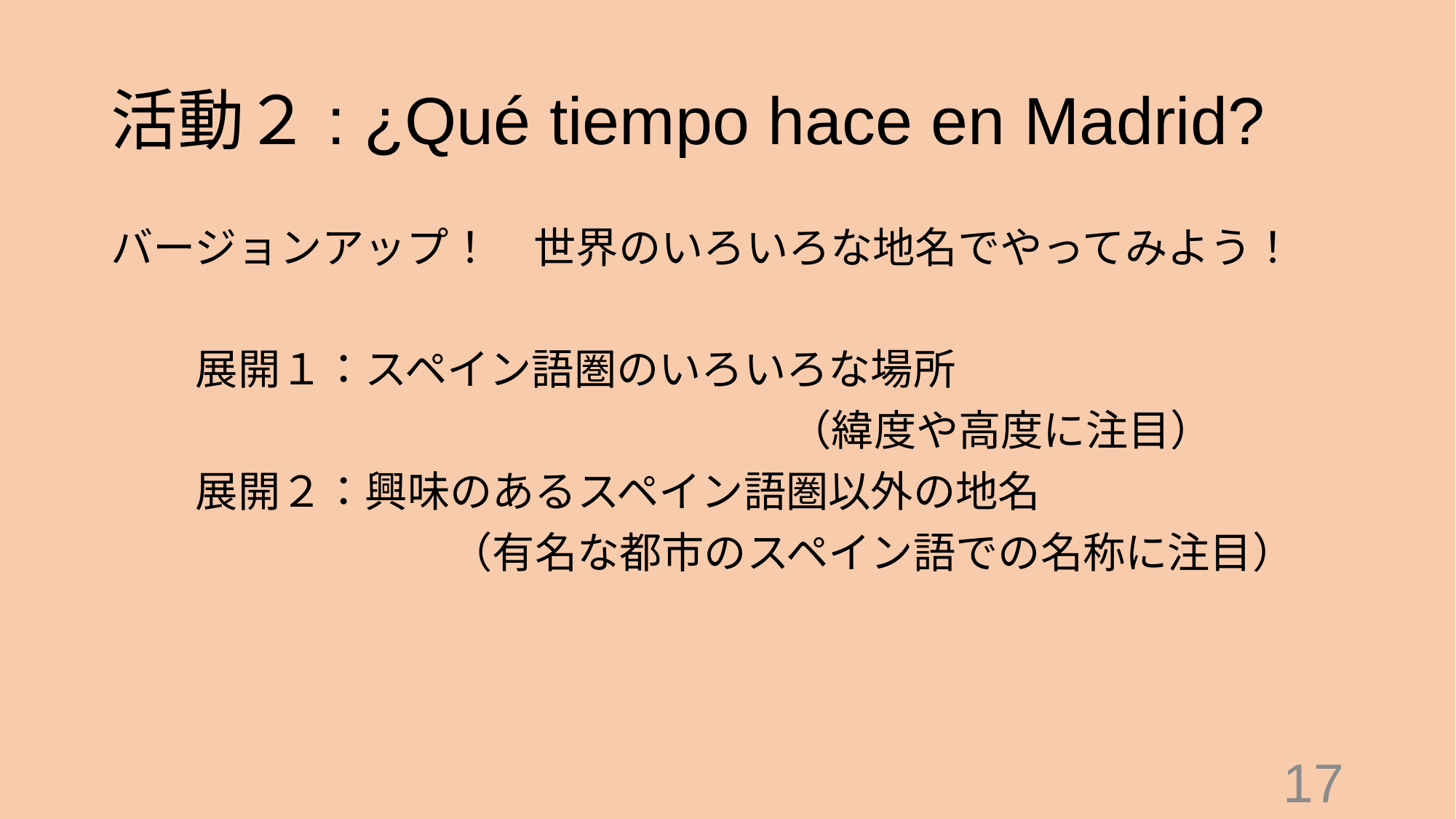

# 活動２: ¿Qué tiempo hace en Madrid?
バージョンアップ！　世界のいろいろな地名でやってみよう！

　　展開１：スペイン語圏のいろいろな場所
　　　　　　　　　　　　　　　　（緯度や高度に注目）
　　展開２：興味のあるスペイン語圏以外の地名
　　　　　　　　（有名な都市のスペイン語での名称に注目）

17